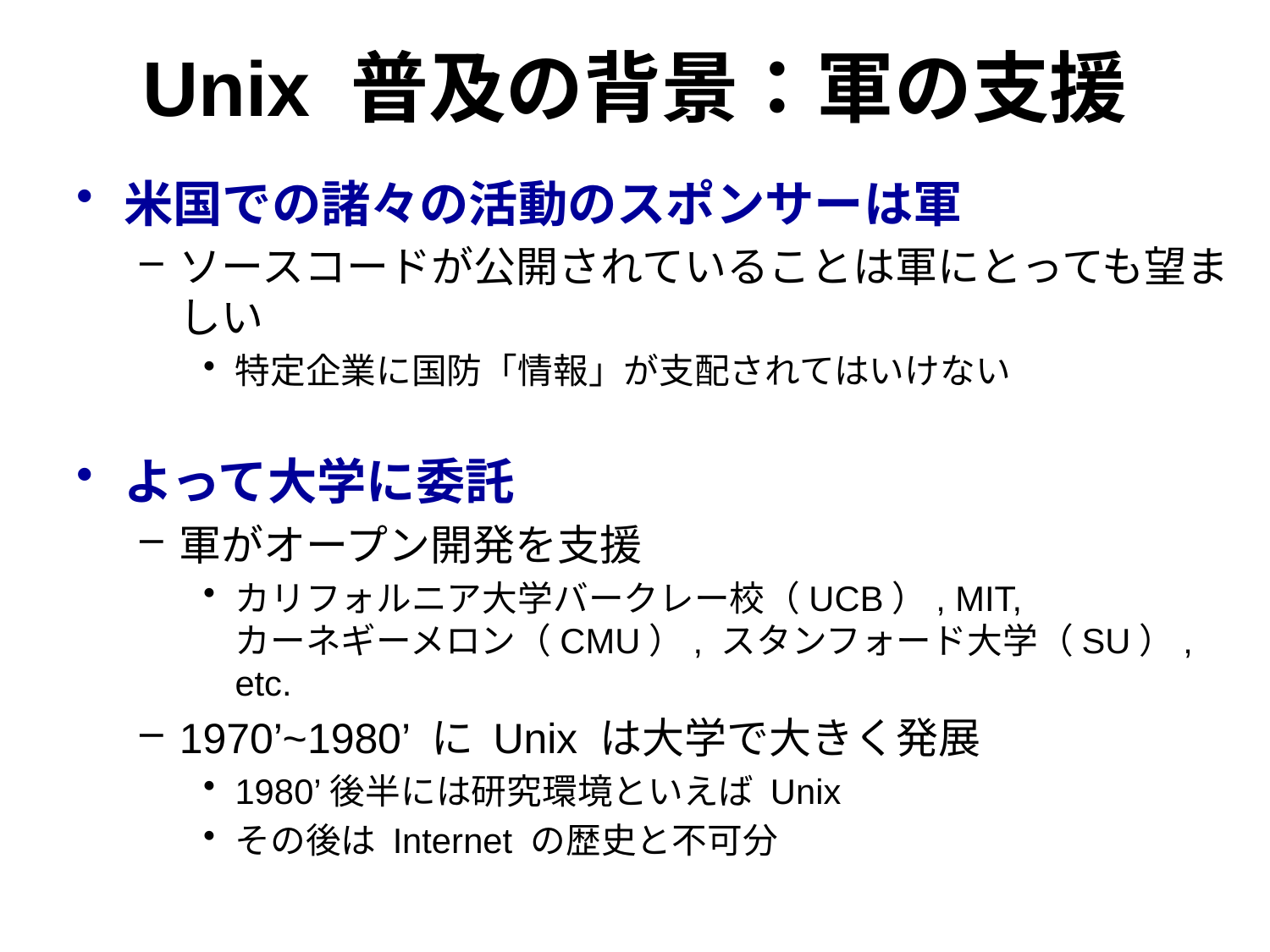

# Unix 普及の背景：軍の支援
米国での諸々の活動のスポンサーは軍
ソースコードが公開されていることは軍にとっても望ましい
特定企業に国防「情報」が支配されてはいけない

よって大学に委託
軍がオープン開発を支援
カリフォルニア大学バークレー校（UCB）, MIT,
カーネギーメロン（CMU）, スタンフォード大学（SU）, etc.
1970’~1980’ に Unix は大学で大きく発展
1980’後半には研究環境といえば Unix
その後は Internet の歴史と不可分